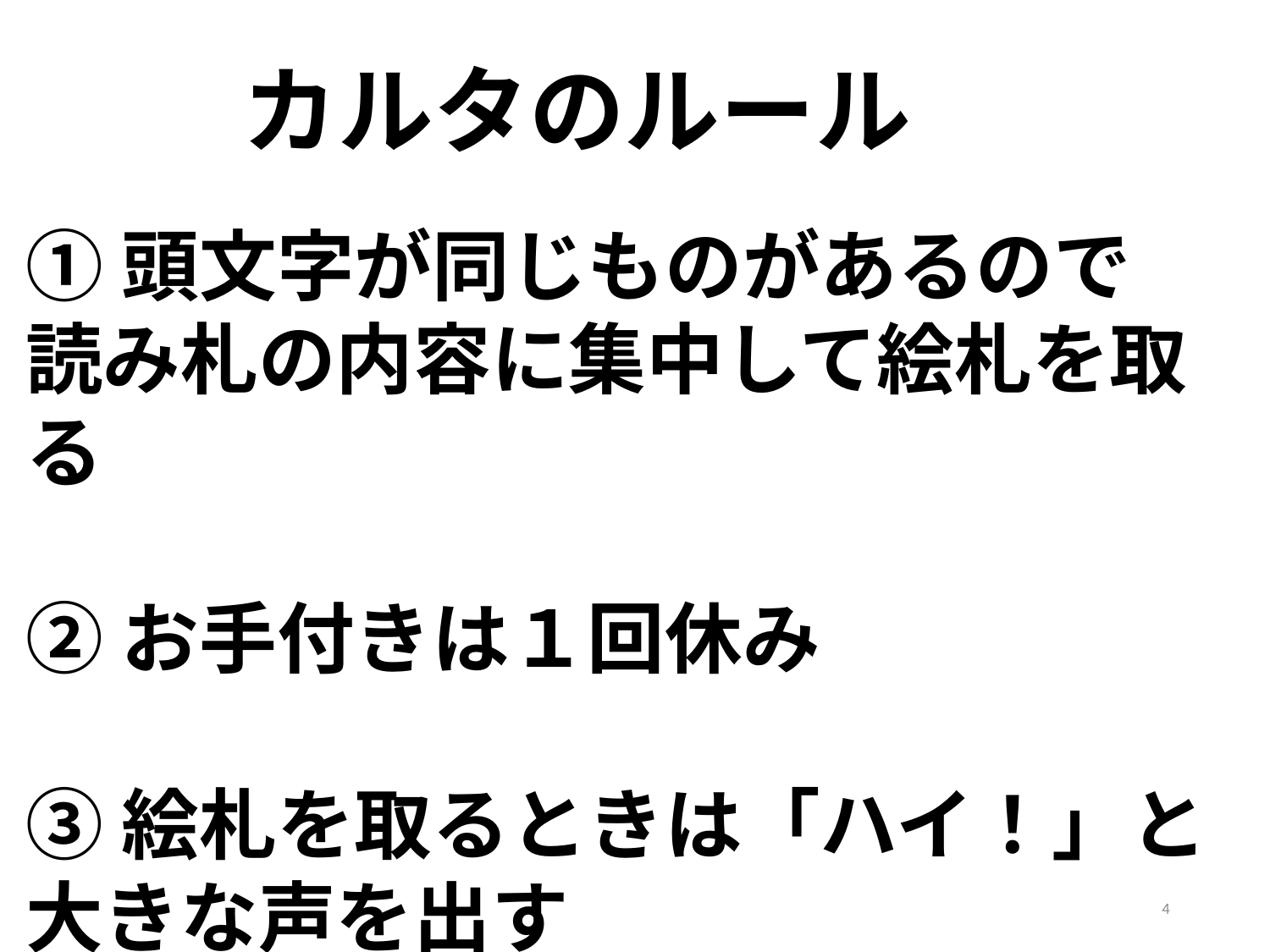

# カルタのルール
①頭文字が同じものがあるので
読み札の内容に集中して絵札を取る

②お手付きは１回休み

③絵札を取るときは「ハイ！」と
大きな声を出す
4